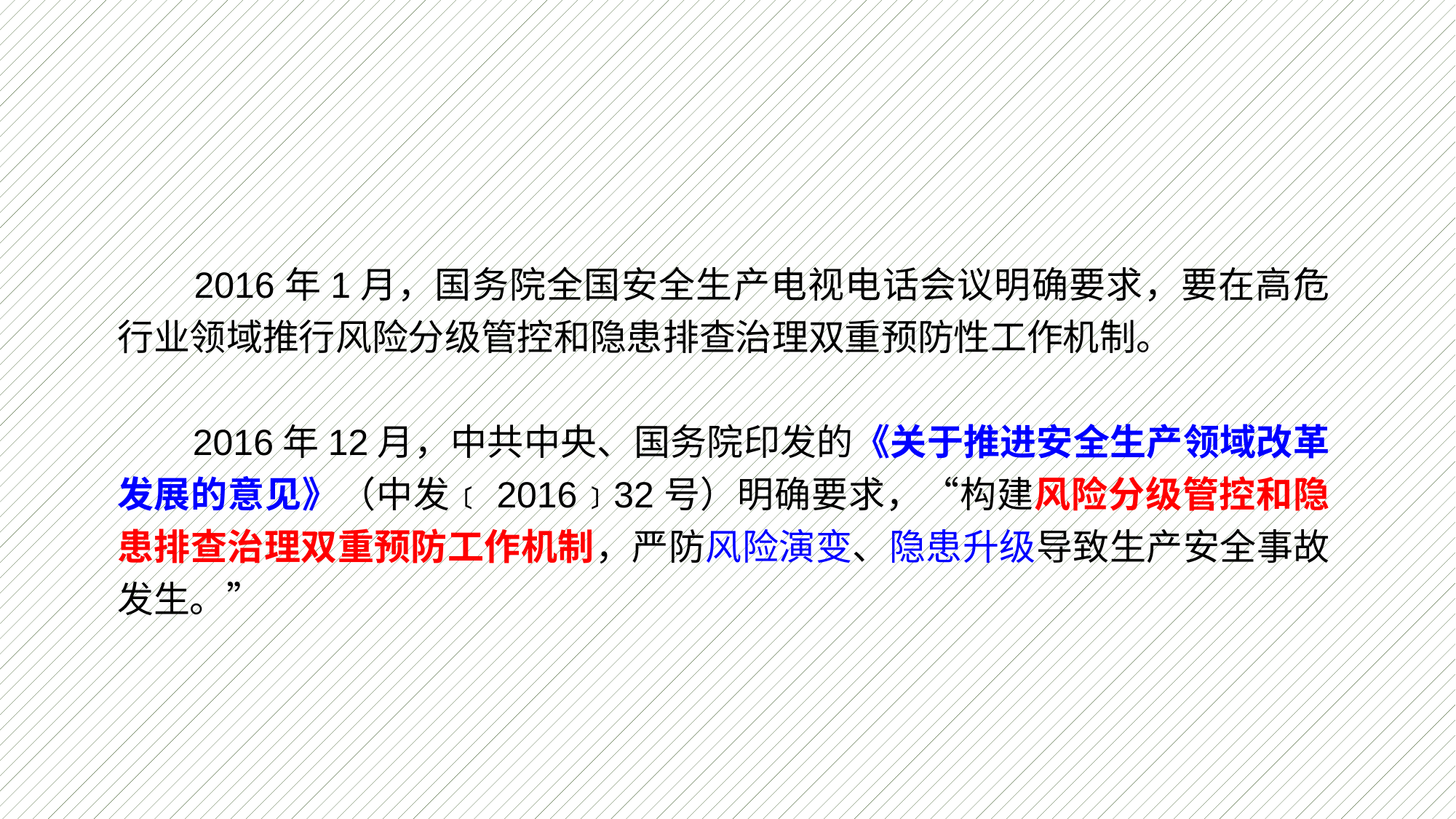

2016年1月，国务院全国安全生产电视电话会议明确要求，要在高危行业领域推行风险分级管控和隐患排查治理双重预防性工作机制。

  2016年12月，中共中央、国务院印发的《关于推进安全生产领域改革发展的意见》（中发﹝2016﹞32号）明确要求，“构建风险分级管控和隐患排查治理双重预防工作机制，严防风险演变、隐患升级导致生产安全事故发生。”